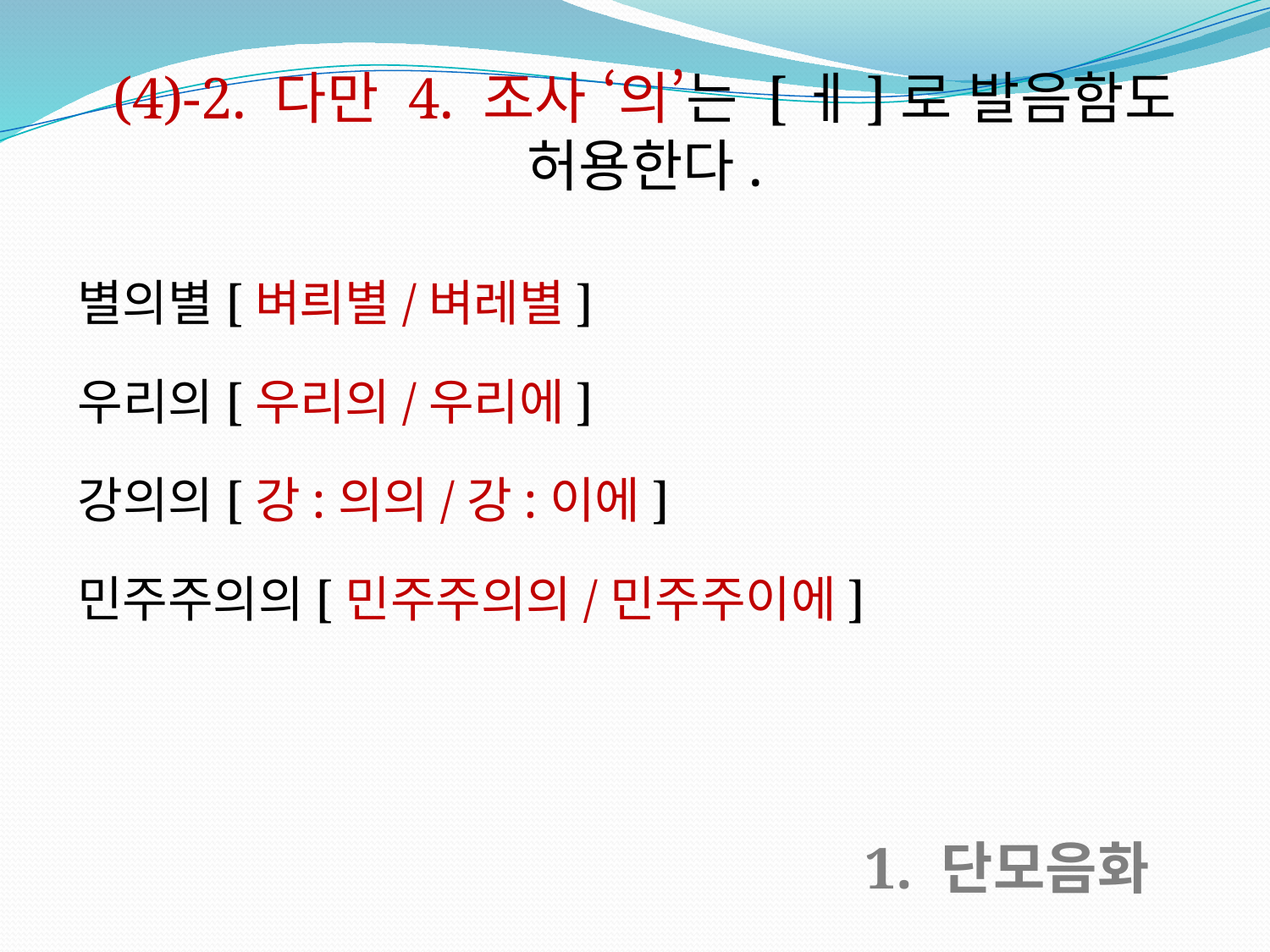

(4)-2. 다만 4. 조사 ‘의’는 [ㅔ]로 발음함도 허용한다.
별의별[벼릐별/벼레별]
우리의[우리의/우리에]
강의의[강:의의/강:이에]
민주주의의[민주주의의/민주주이에]
1. 단모음화